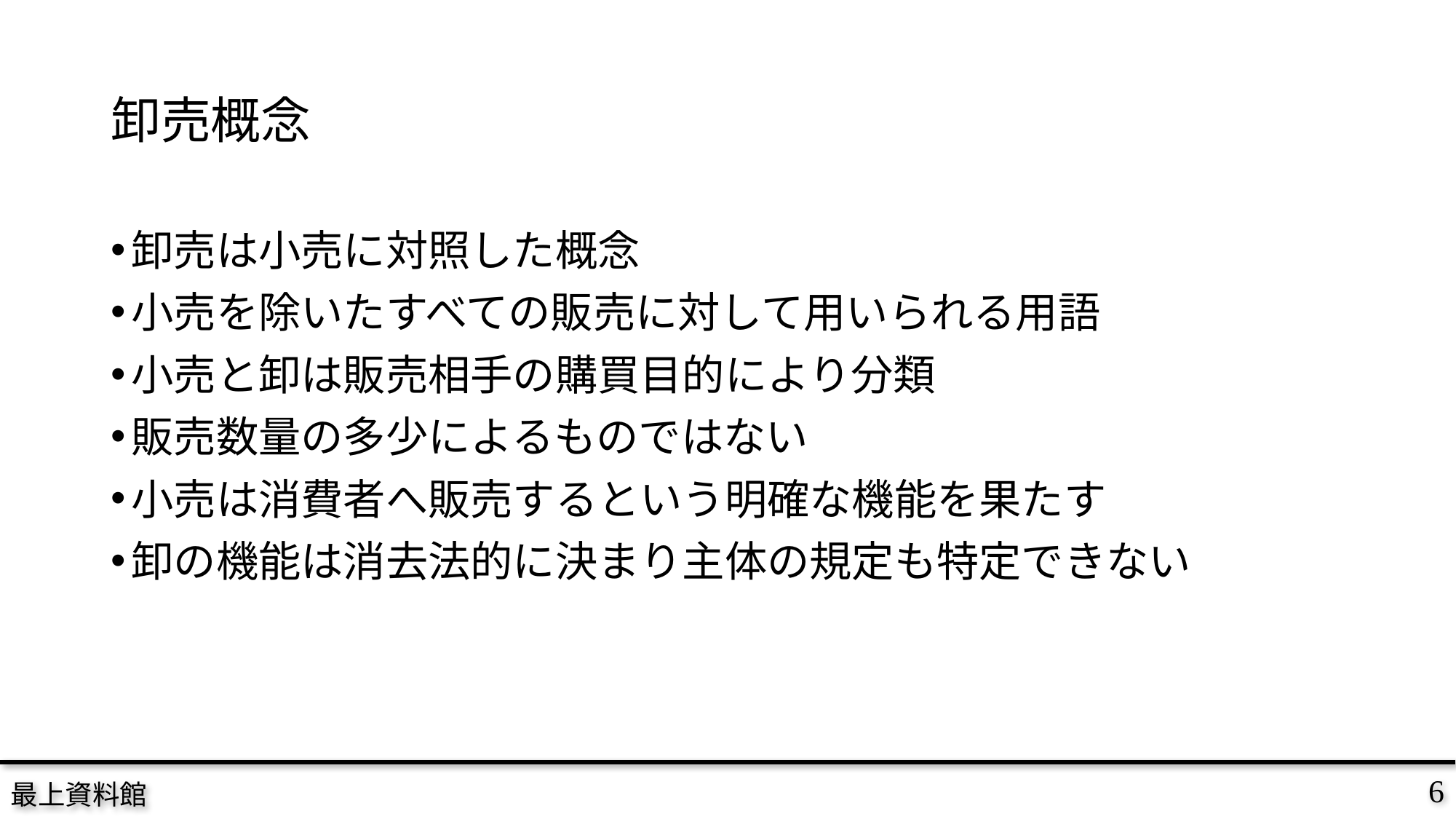

# 卸売概念
卸売は小売に対照した概念
小売を除いたすべての販売に対して用いられる用語
小売と卸は販売相手の購買目的により分類
販売数量の多少によるものではない
小売は消費者へ販売するという明確な機能を果たす
卸の機能は消去法的に決まり主体の規定も特定できない